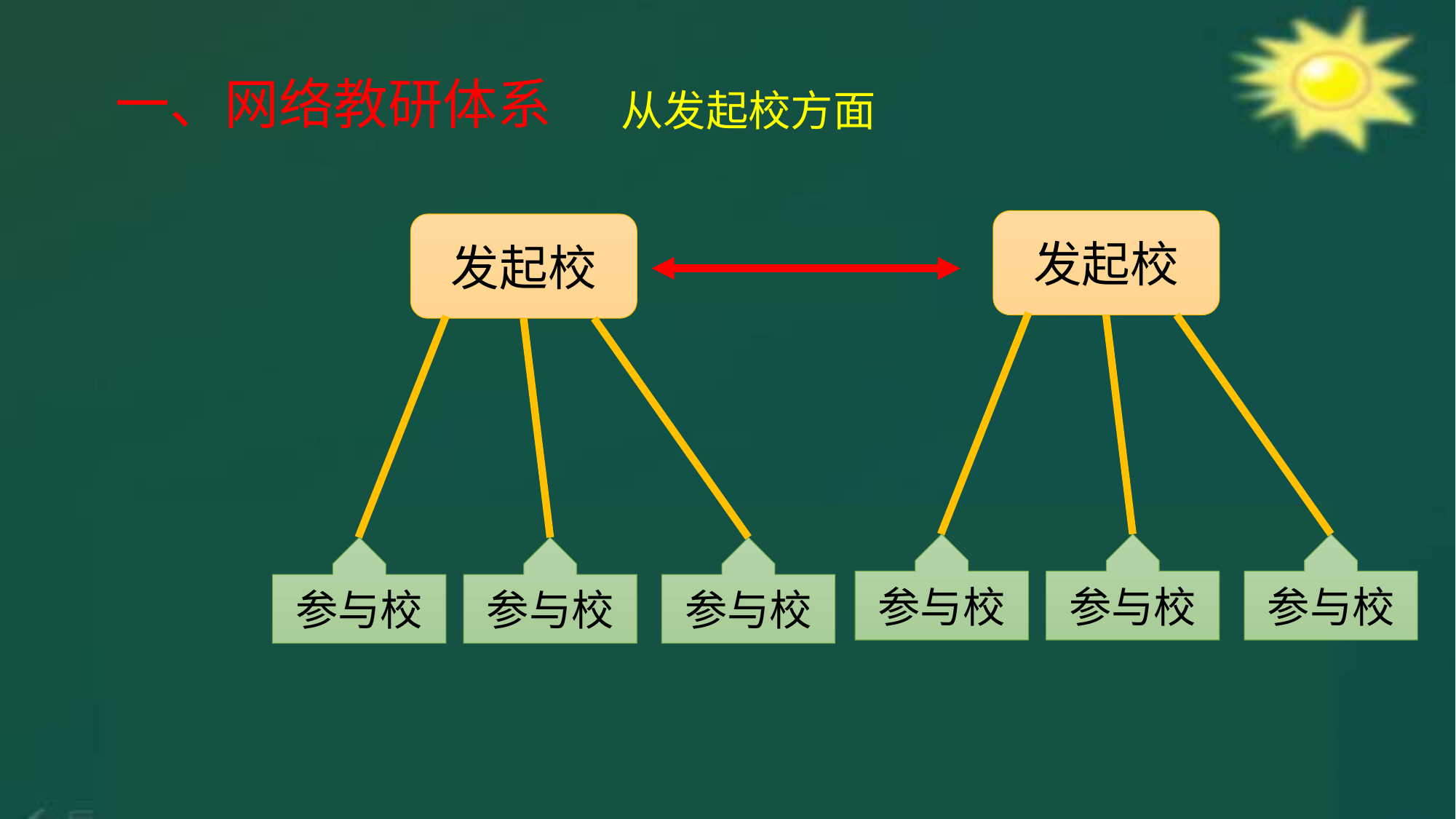

一、网络教研体系
从发起校方面
发起校
发起校
参与校
参与校
参与校
参与校
参与校
参与校